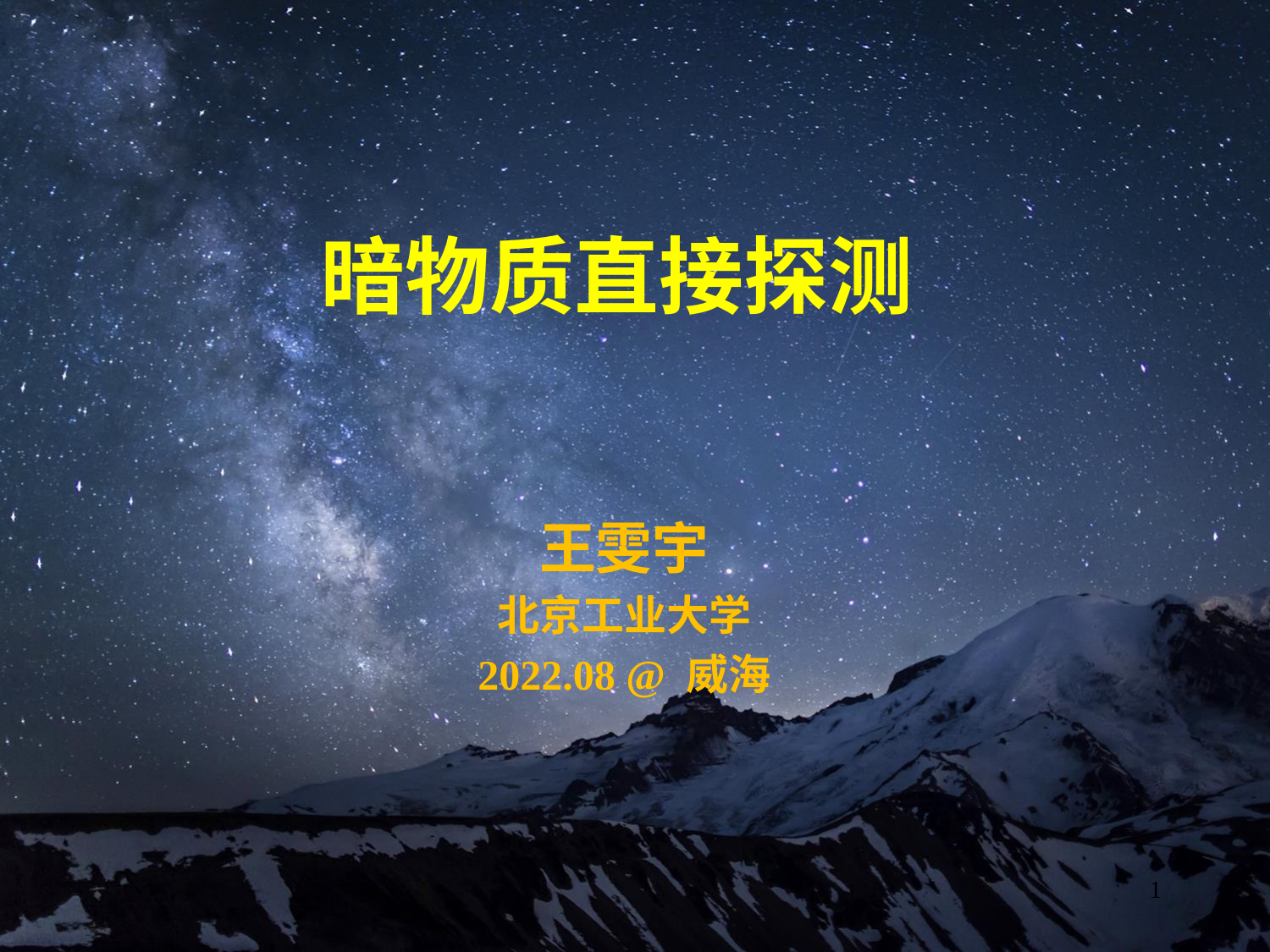

暗物质直接探测
王雯宇
北京工业大学
2022.08 @ 威海
1